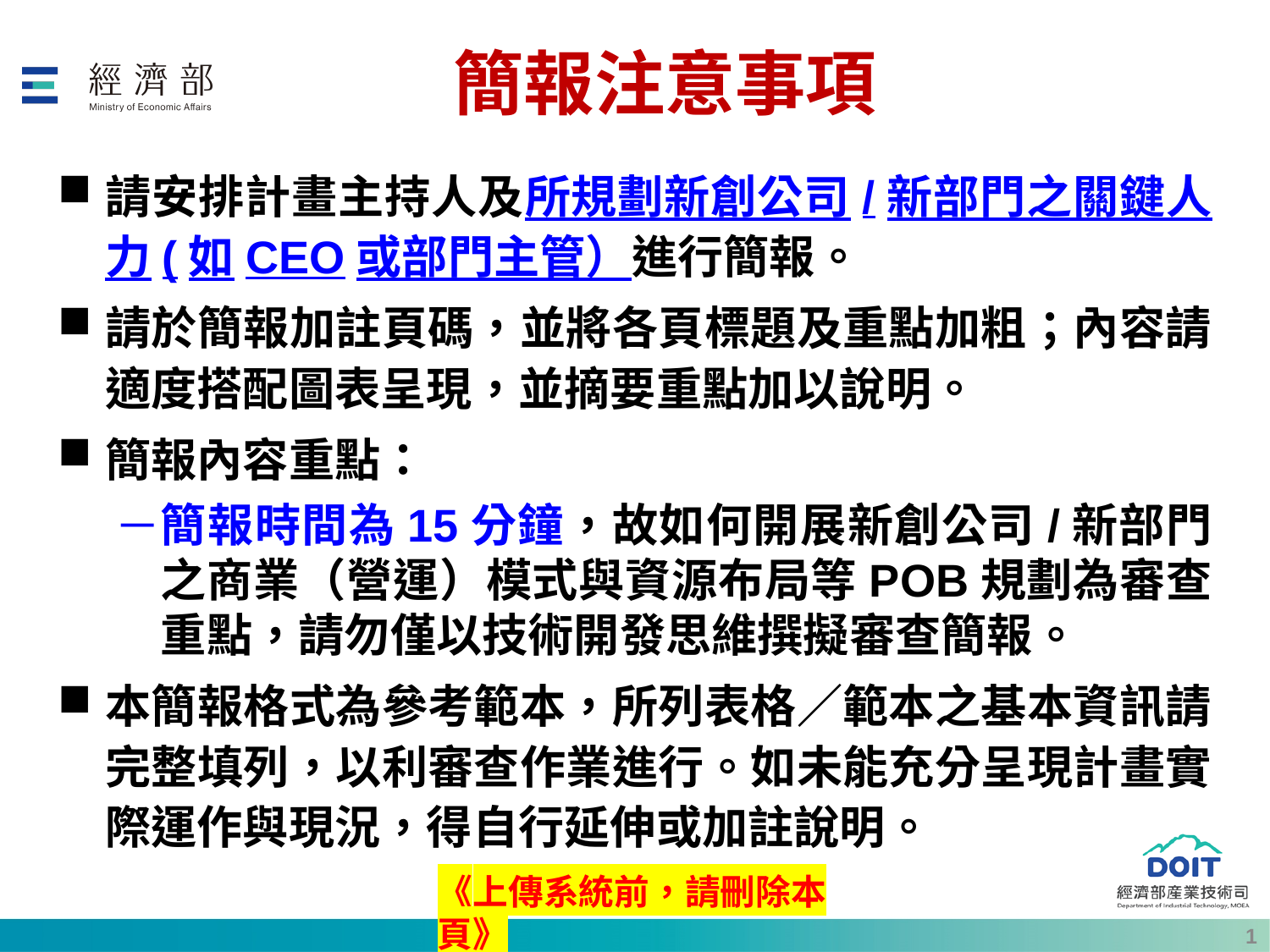

# 簡報注意事項
請安排計畫主持人及所規劃新創公司/新部門之關鍵人力(如CEO或部門主管）進行簡報。
請於簡報加註頁碼，並將各頁標題及重點加粗；內容請適度搭配圖表呈現，並摘要重點加以說明。
簡報內容重點：
簡報時間為15分鐘，故如何開展新創公司/新部門之商業（營運）模式與資源布局等POB規劃為審查重點，請勿僅以技術開發思維撰擬審查簡報。
本簡報格式為參考範本，所列表格／範本之基本資訊請完整填列，以利審查作業進行。如未能充分呈現計畫實際運作與現況，得自行延伸或加註說明。
《上傳系統前，請刪除本頁》
1